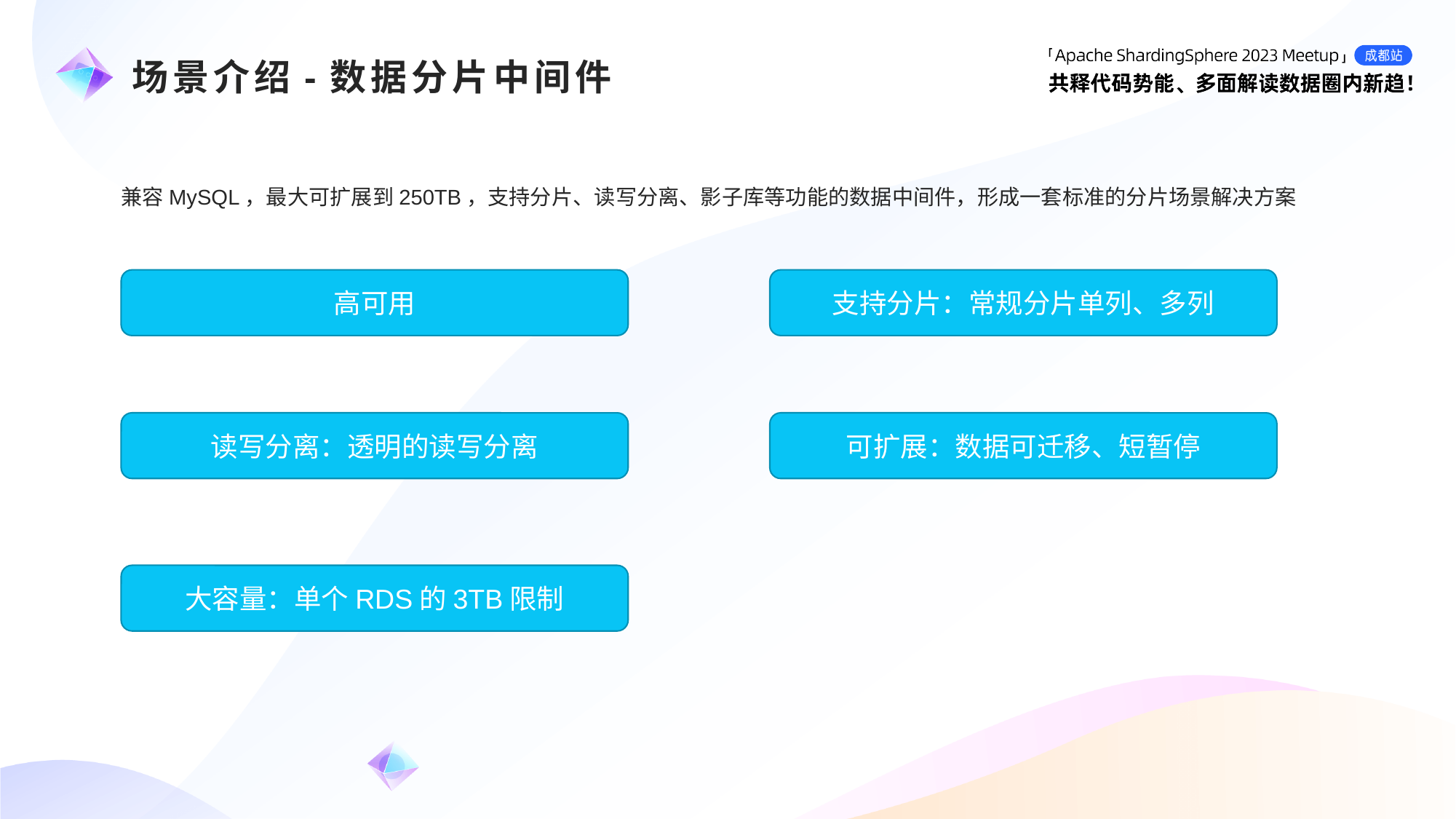

e7d195523061f1c0c2b73831c94a3edc981f60e396d3e182073EE1468018468A7F192AE5E5CD515B6C3125F8AF6E4EE646174E8CF0B46FD19828DCE8CDA3B3A044A74F0E769C5FA8CB87AB6FC303C8BA3785FAC64AF5424764E128FECAE4CC727650C04623638EBB0E38E204334561D5C6A1F0CAD760F6FBB7D9E209A4CCD06739B0CBDF42479AA5F56606813F7B2771
场景介绍-数据分片中间件
兼容MySQL，最大可扩展到250TB，支持分片、读写分离、影子库等功能的数据中间件，形成一套标准的分片场景解决方案
高可用
支持分片：常规分片单列、多列
读写分离：透明的读写分离
可扩展：数据可迁移、短暂停
大容量：单个RDS的3TB限制